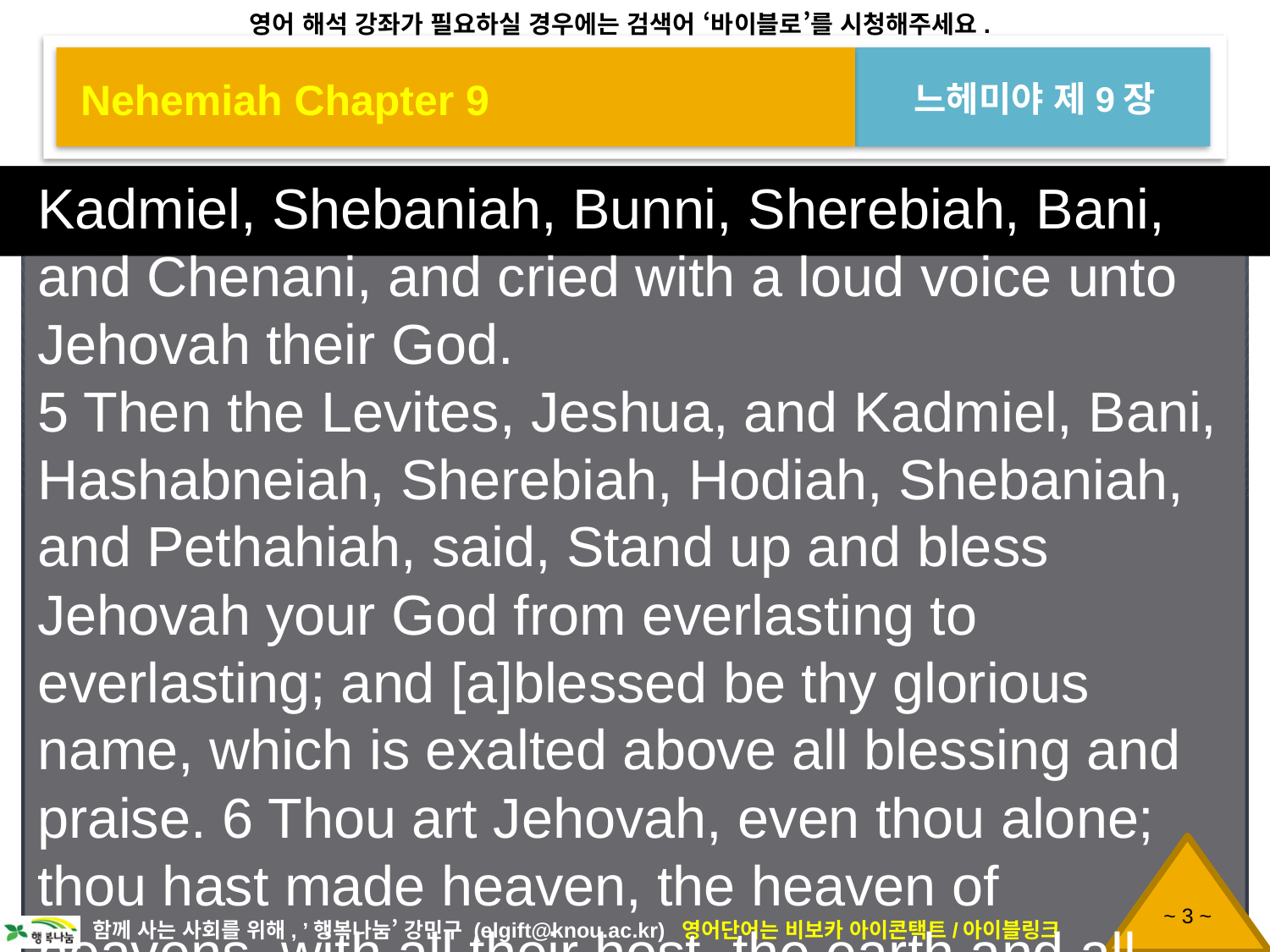

Nehemiah Chapter 9
느헤미야 제9장
Kadmiel, Shebaniah, Bunni, Sherebiah, Bani, and Chenani, and cried with a loud voice unto Jehovah their God.
5 Then the Levites, Jeshua, and Kadmiel, Bani, Hashabneiah, Sherebiah, Hodiah, Shebaniah, and Pethahiah, said, Stand up and bless Jehovah your God from everlasting to everlasting; and [a]blessed be thy glorious name, which is exalted above all blessing and praise. 6 Thou art Jehovah, even thou alone; thou hast made heaven, the heaven of heavens, with all their host, the earth and all things